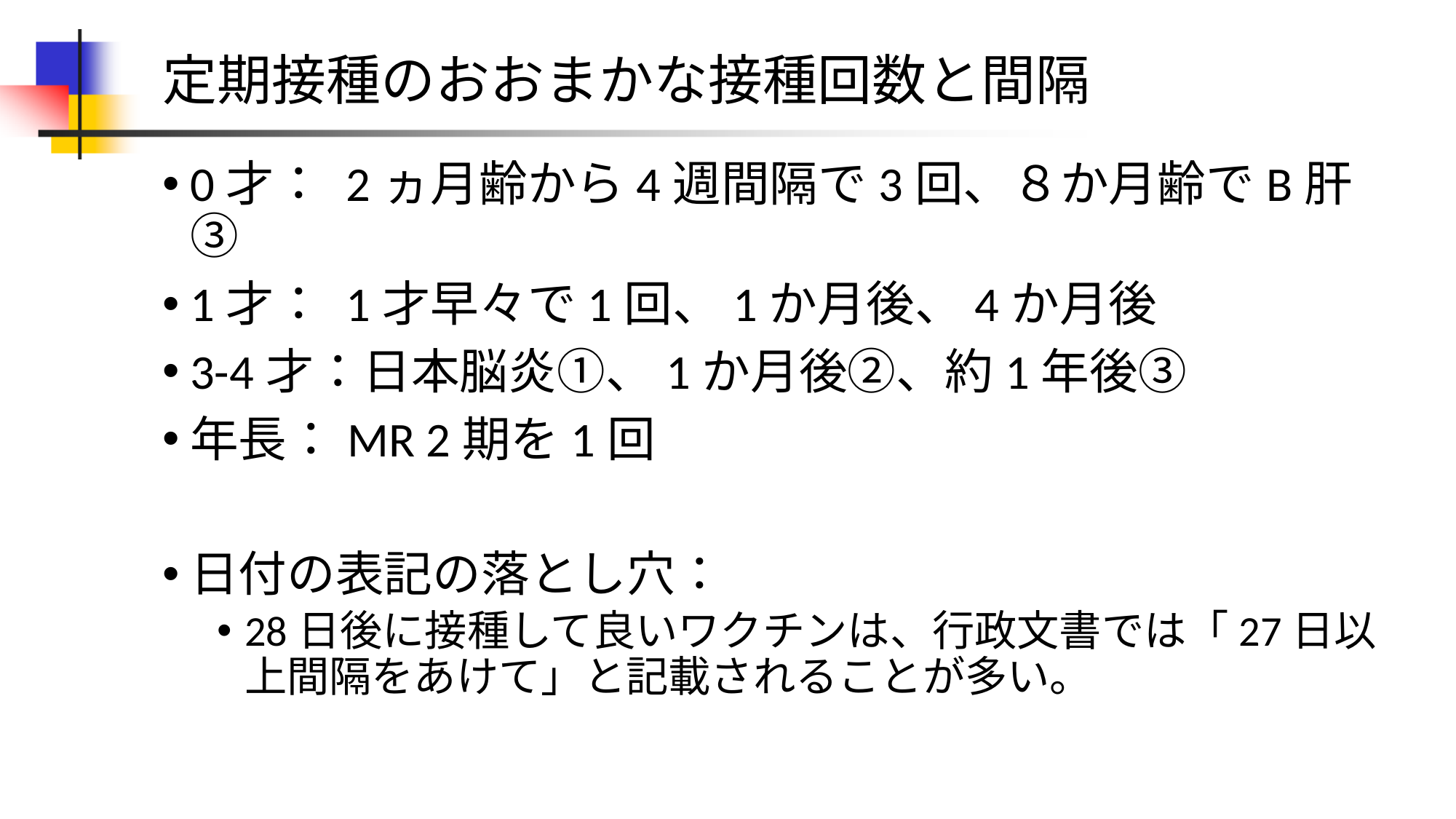

# 定期接種のおおまかな接種回数と間隔
0才： 2ヵ月齢から4週間隔で3回、８か月齢でB肝③
1才： 1才早々で1回、1か月後、4か月後
3-4才：日本脳炎①、1か月後②、約1年後③
年長：MR 2期を1回

日付の表記の落とし穴：
28日後に接種して良いワクチンは、行政文書では「27日以上間隔をあけて」と記載されることが多い。